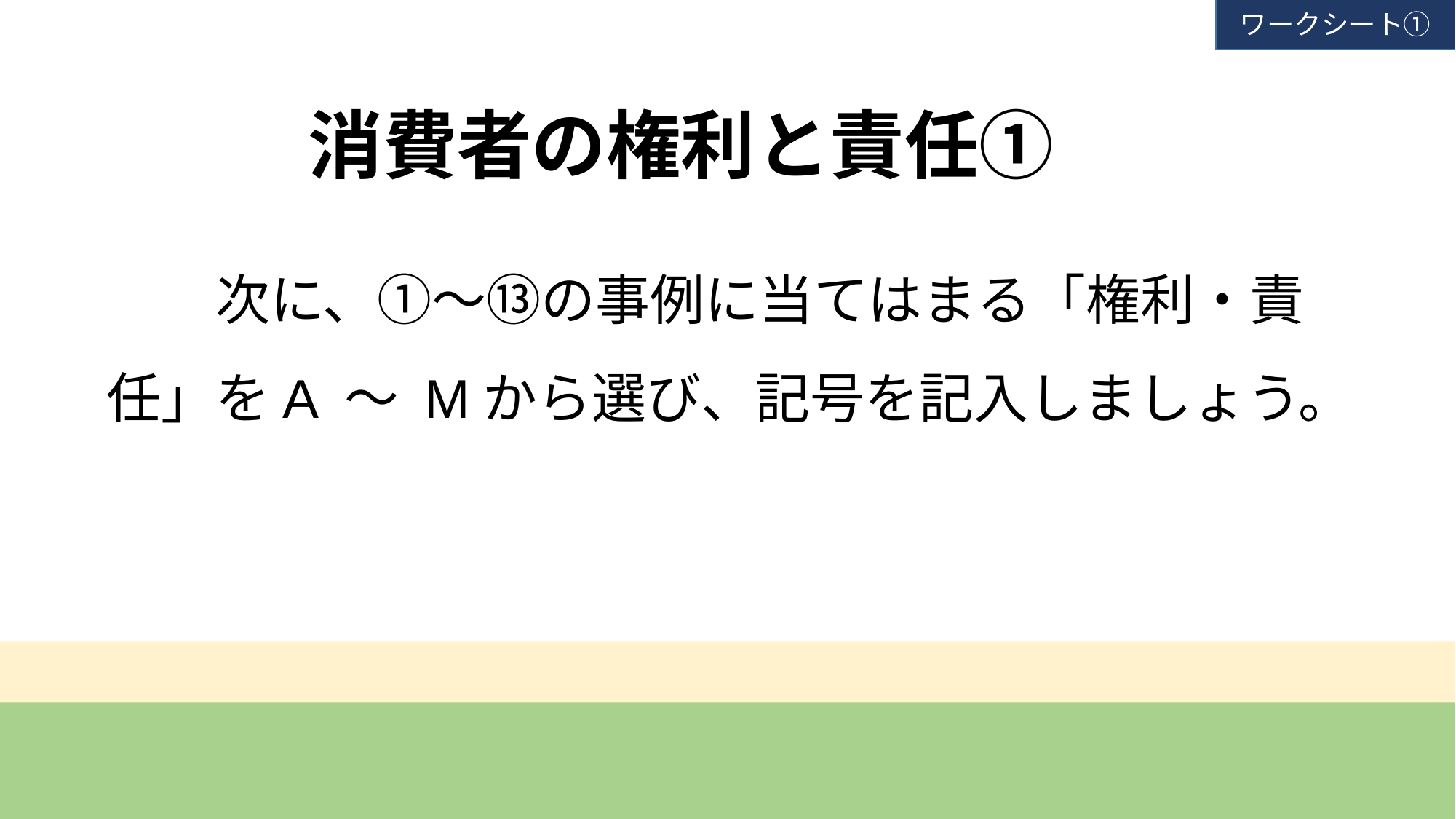

ワークシート①
# 消費者の権利と責任①
　　次に、①〜⑬の事例に当てはまる「権利・責任」をA 〜 Mから選び、記号を記入しましょう。